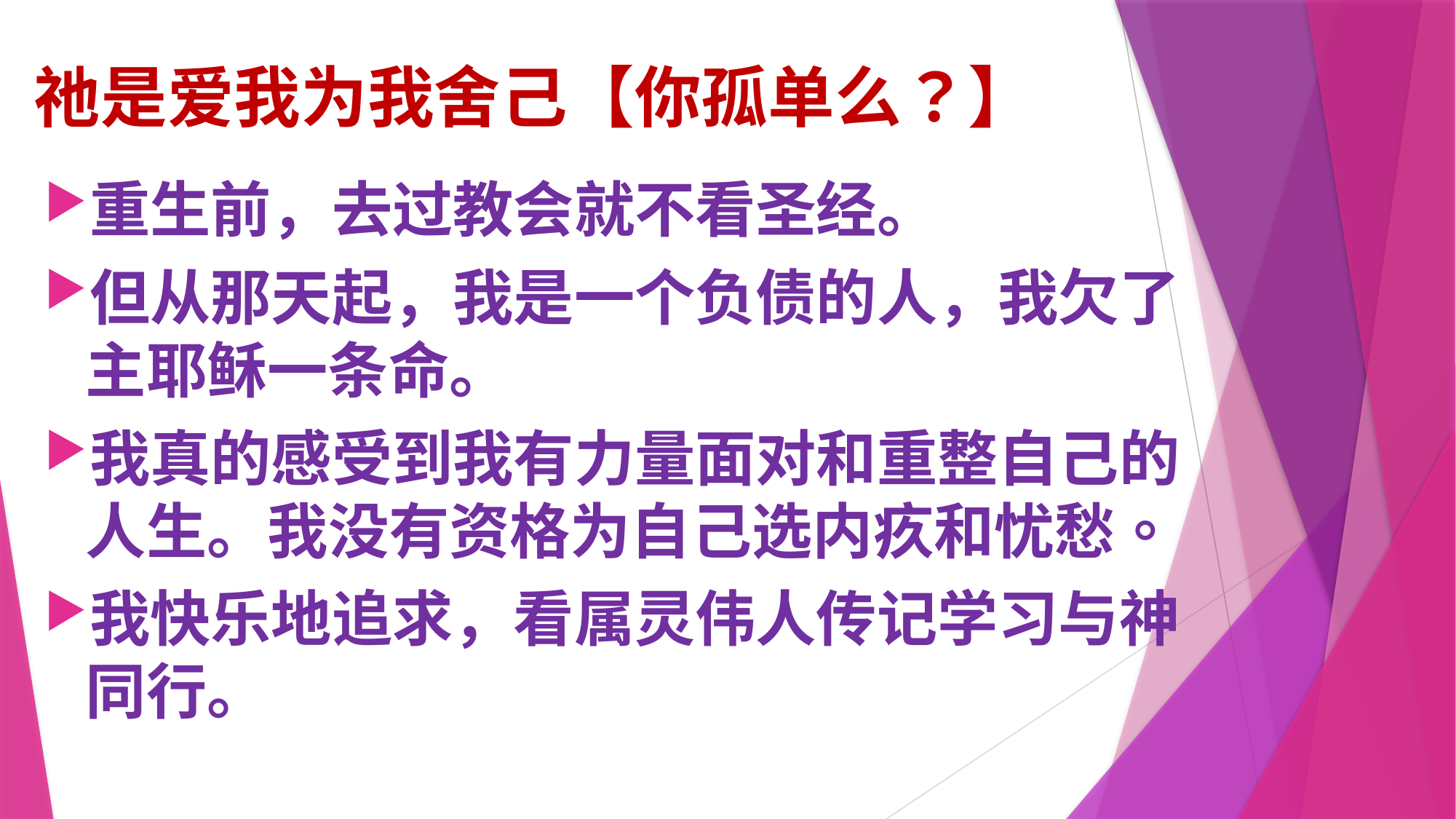

# 祂是爱我为我舍己【你孤单么？】
重生前，去过教会就不看圣经。
但从那天起，我是一个负债的人，我欠了主耶稣一条命。
我真的感受到我有力量面对和重整自己的人生。我没有资格为自己选内疚和忧愁。
我快乐地追求，看属灵伟人传记学习与神同行。